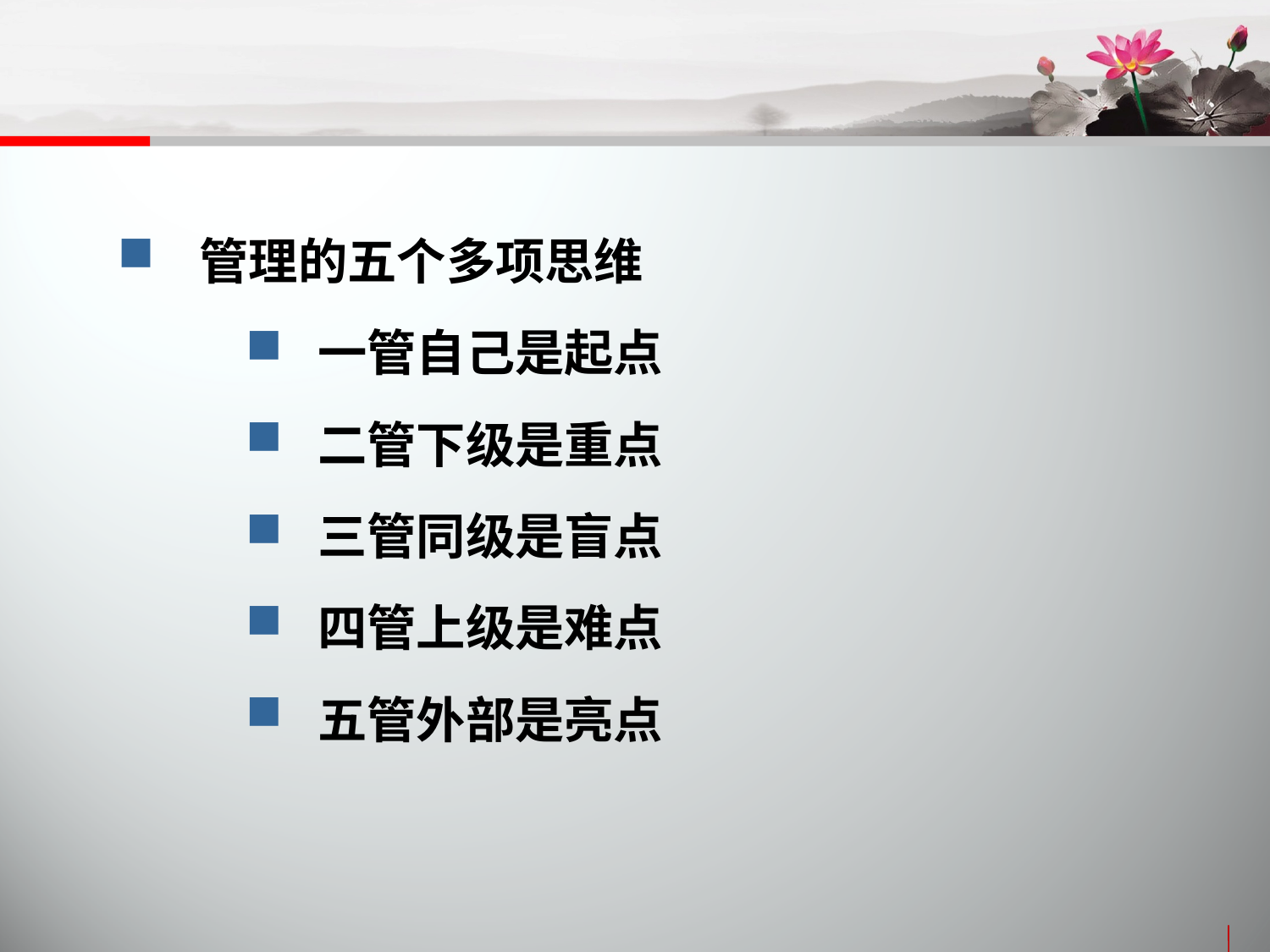

管理的五个多项思维
  一管自己是起点
  二管下级是重点
  三管同级是盲点
  四管上级是难点
  五管外部是亮点